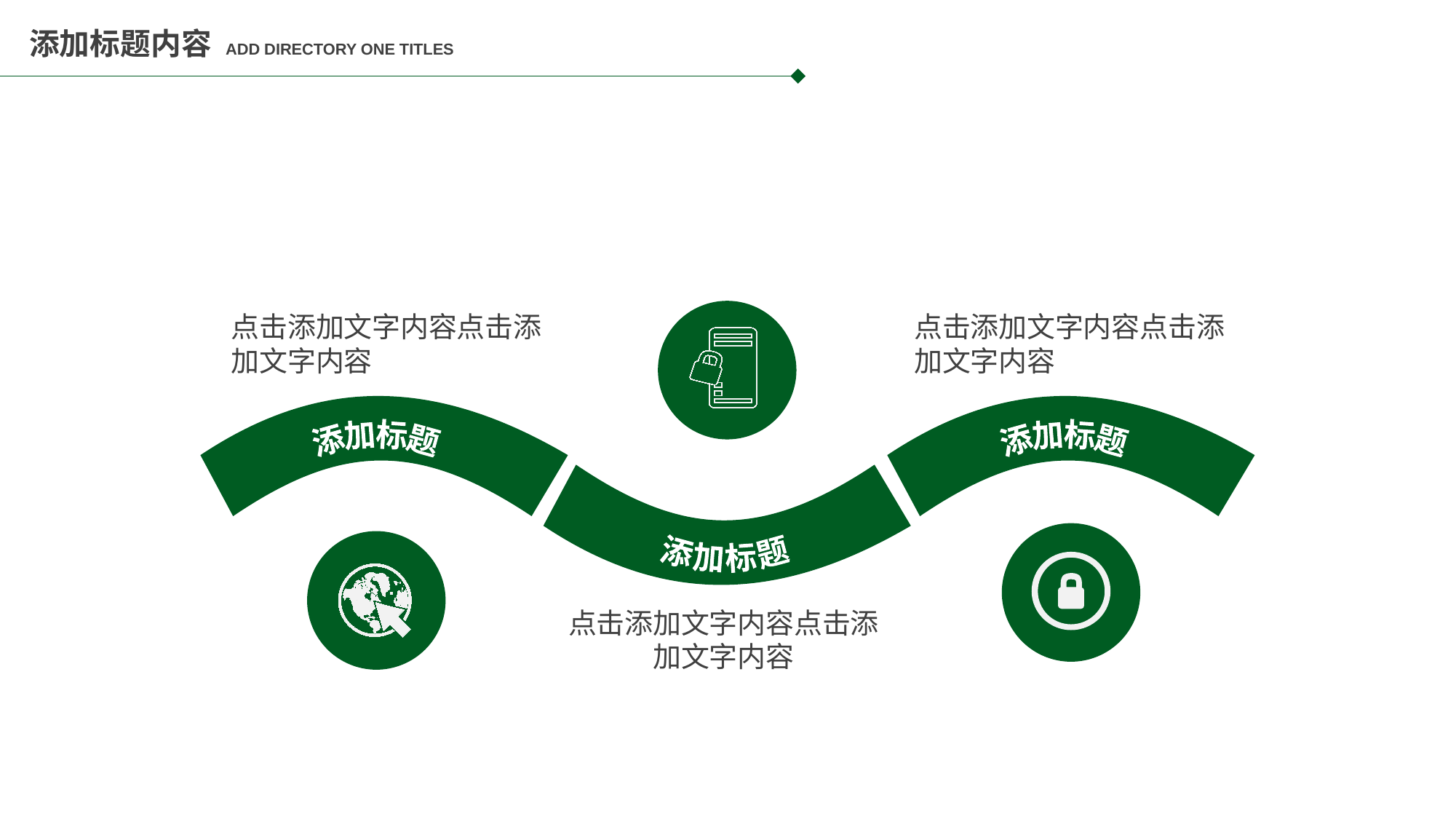

添加标题内容 ADD DIRECTORY ONE TITLES

点击添加文字内容点击添加文字内容
点击添加文字内容点击添加文字内容

添加标题
添加标题
添加标题

点击添加文字内容点击添加文字内容